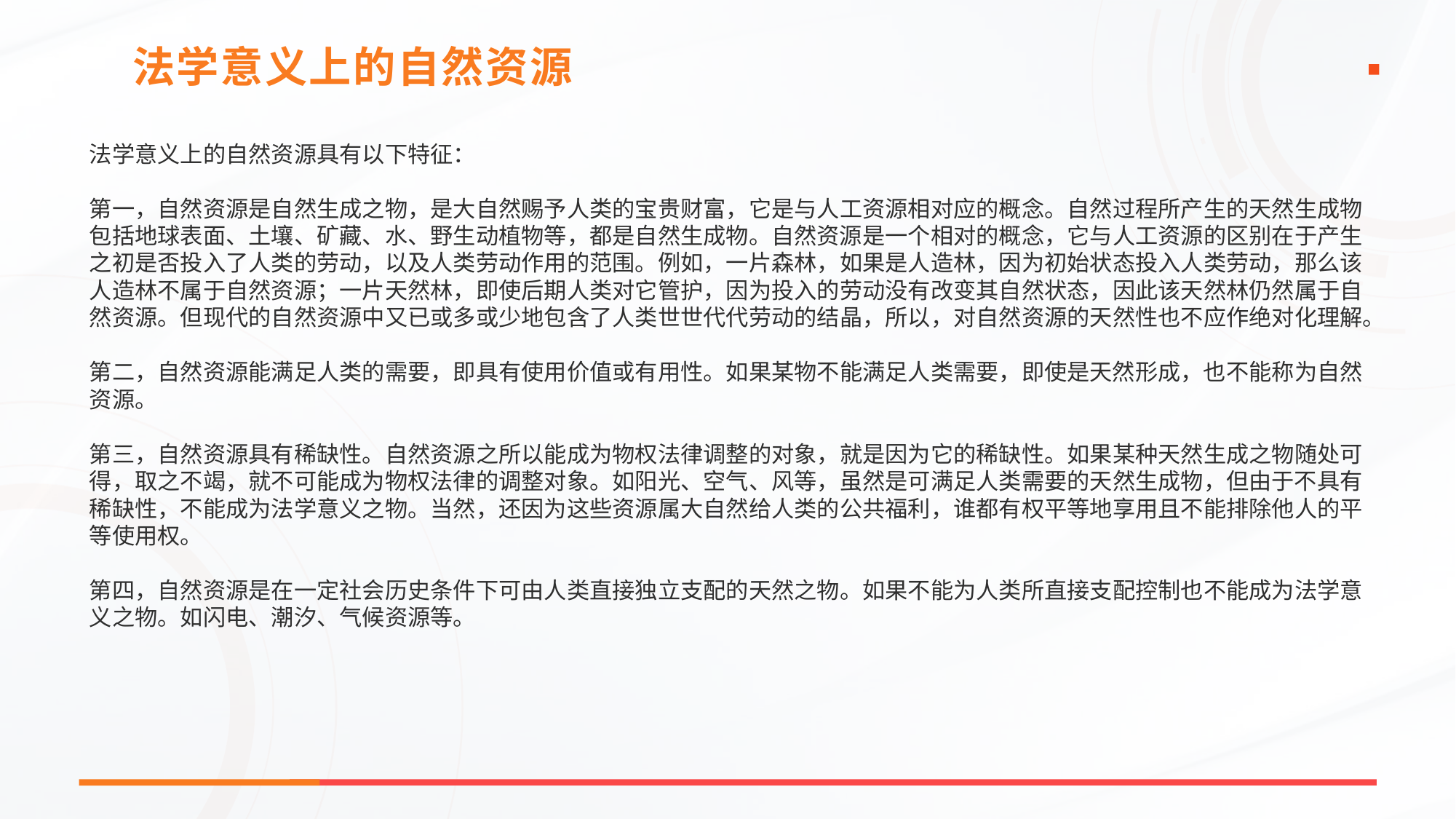

法学意义上的自然资源
法学意义上的自然资源具有以下特征：

第一，自然资源是自然生成之物，是大自然赐予人类的宝贵财富，它是与人工资源相对应的概念。自然过程所产生的天然生成物包括地球表面、土壤、矿藏、水、野生动植物等，都是自然生成物。自然资源是一个相对的概念，它与人工资源的区别在于产生之初是否投入了人类的劳动，以及人类劳动作用的范围。例如，一片森林，如果是人造林，因为初始状态投入人类劳动，那么该人造林不属于自然资源；一片天然林，即使后期人类对它管护，因为投入的劳动没有改变其自然状态，因此该天然林仍然属于自然资源。但现代的自然资源中又已或多或少地包含了人类世世代代劳动的结晶，所以，对自然资源的天然性也不应作绝对化理解。

第二，自然资源能满足人类的需要，即具有使用价值或有用性。如果某物不能满足人类需要，即使是天然形成，也不能称为自然资源。

第三，自然资源具有稀缺性。自然资源之所以能成为物权法律调整的对象，就是因为它的稀缺性。如果某种天然生成之物随处可得，取之不竭，就不可能成为物权法律的调整对象。如阳光、空气、风等，虽然是可满足人类需要的天然生成物，但由于不具有稀缺性，不能成为法学意义之物。当然，还因为这些资源属大自然给人类的公共福利，谁都有权平等地享用且不能排除他人的平等使用权。

第四，自然资源是在一定社会历史条件下可由人类直接独立支配的天然之物。如果不能为人类所直接支配控制也不能成为法学意义之物。如闪电、潮汐、气候资源等。